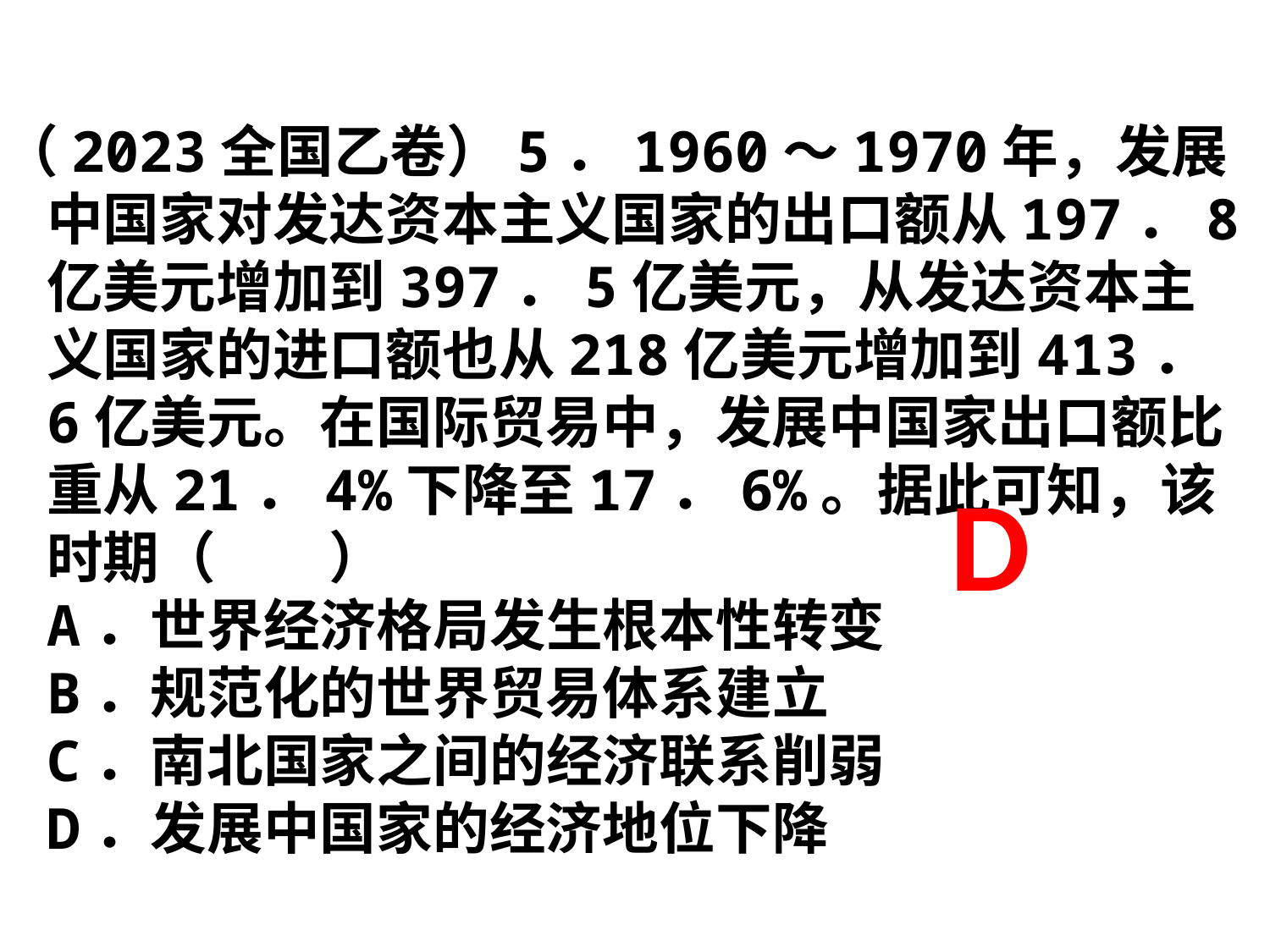

（2023全国乙卷）5．1960～1970年，发展中国家对发达资本主义国家的出口额从197．8亿美元增加到397．5亿美元，从发达资本主义国家的进口额也从218亿美元增加到413．6亿美元。在国际贸易中，发展中国家出口额比重从21．4%下降至17．6%。据此可知，该时期（　　）
A．世界经济格局发生根本性转变
B．规范化的世界贸易体系建立
C．南北国家之间的经济联系削弱
D．发展中国家的经济地位下降
D